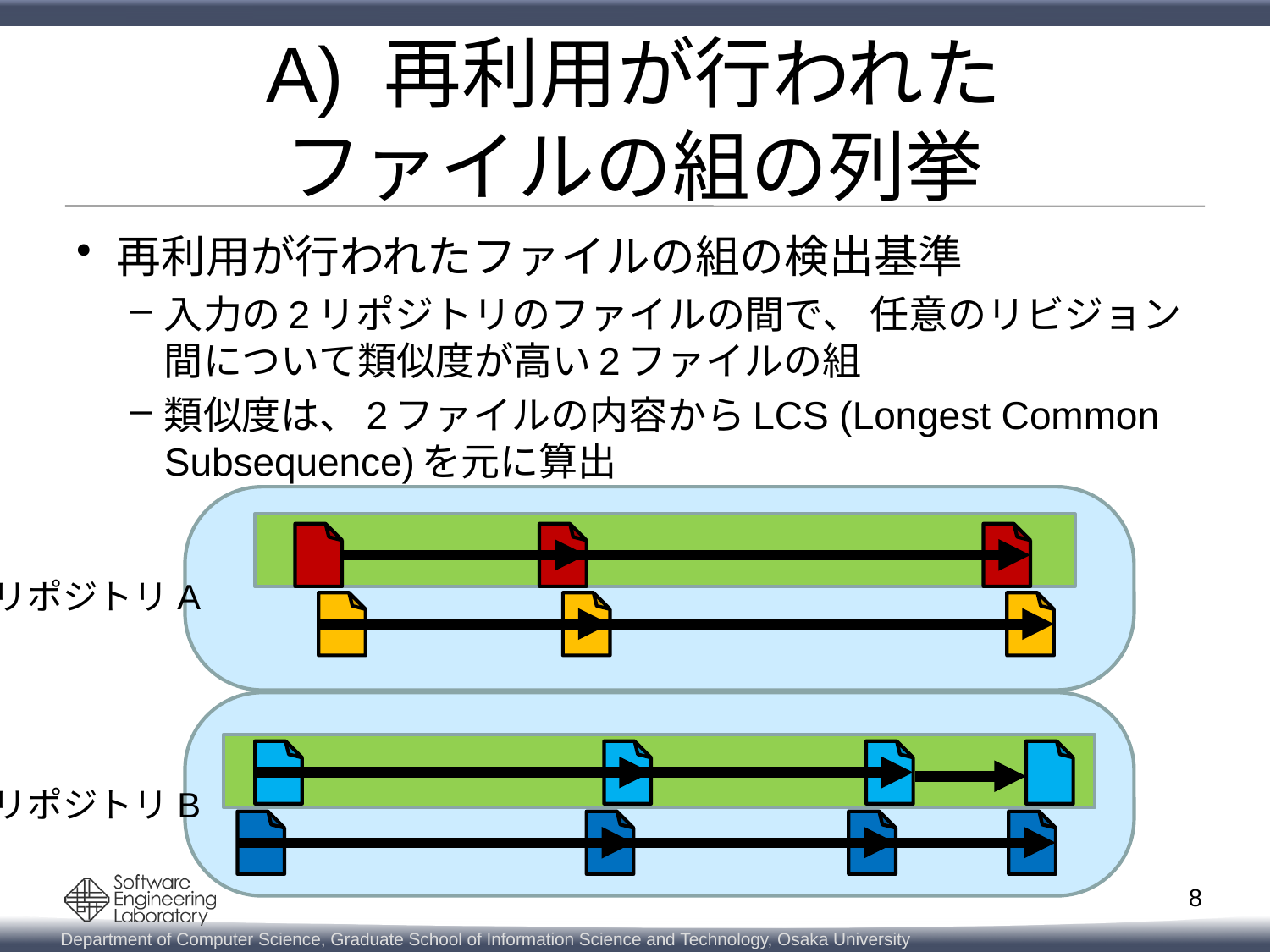

# A) 再利用が行われた ファイルの組の列挙
再利用が行われたファイルの組の検出基準
入力の2リポジトリのファイルの間で、 任意のリビジョン間について類似度が高い2ファイルの組
類似度は、2ファイルの内容からLCS (Longest Common Subsequence)を元に算出

リポジトリA

リポジトリB

8